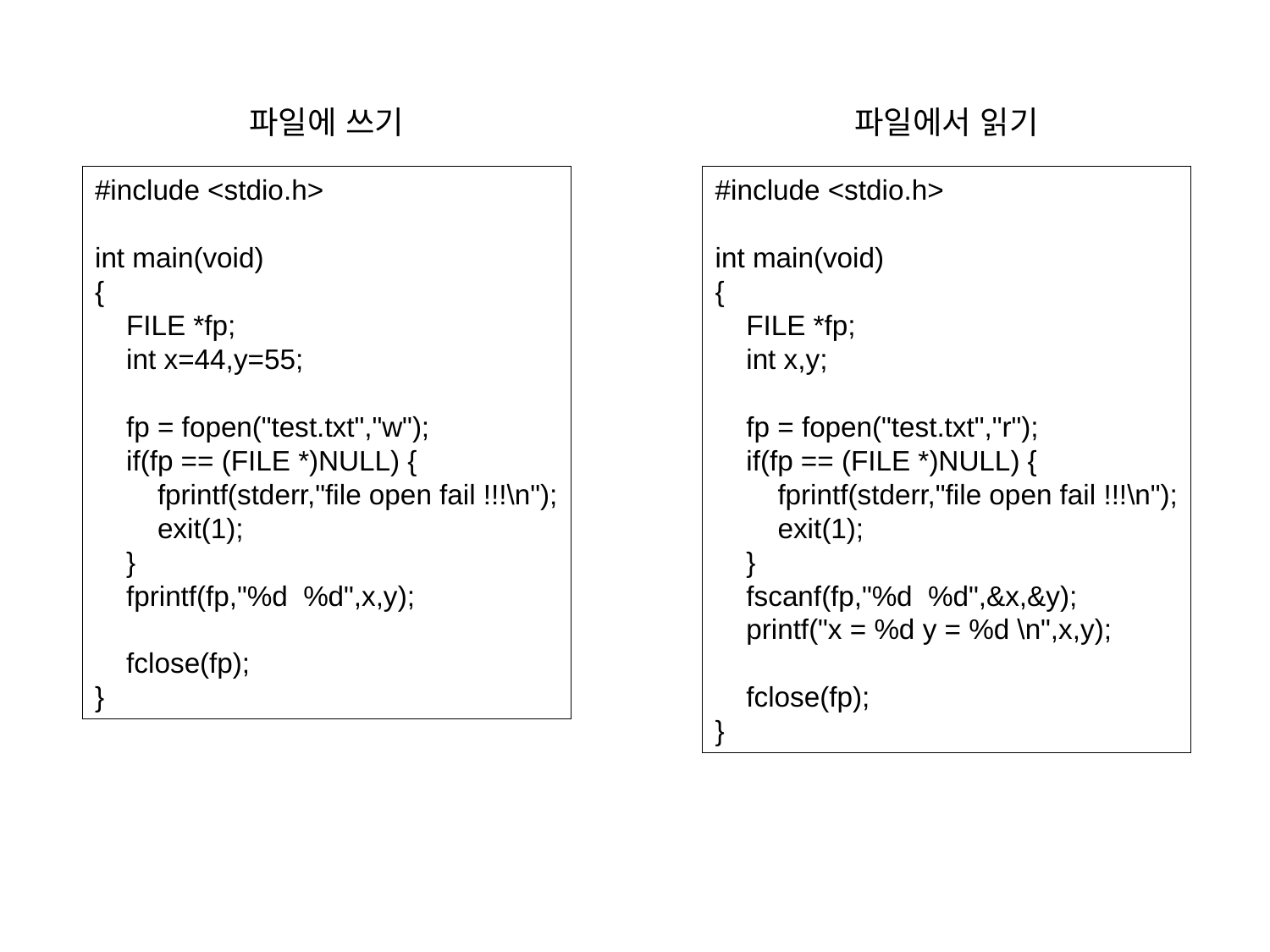

파일에 쓰기
파일에서 읽기
#include <stdio.h>

int main(void)
{
    FILE *fp;
    int x=44,y=55;

    fp = fopen("test.txt","w");
    if(fp == (FILE *)NULL) {
        fprintf(stderr,"file open fail !!!\n");
        exit(1);
    }
    fprintf(fp,"%d  %d",x,y);

    fclose(fp);
}
#include <stdio.h>

int main(void)
{
    FILE *fp;
    int x,y;

    fp = fopen("test.txt","r");
    if(fp == (FILE *)NULL) {
        fprintf(stderr,"file open fail !!!\n");
        exit(1);
    }
    fscanf(fp,"%d  %d",&x,&y);
    printf("x = %d y = %d \n",x,y);

    fclose(fp);
}